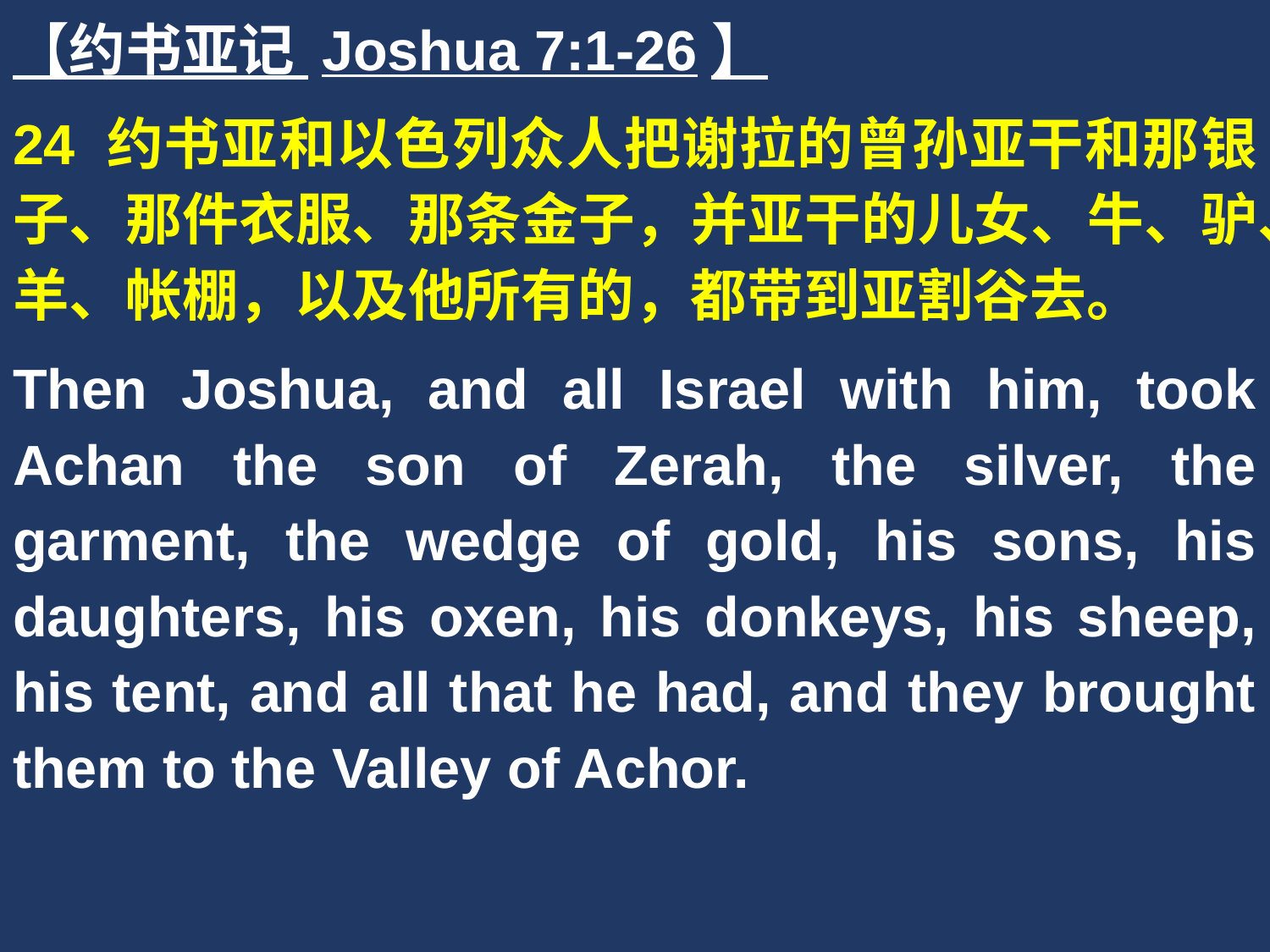

【约书亚记 Joshua 7:1-26】
24 约书亚和以色列众人把谢拉的曾孙亚干和那银子、那件衣服、那条金子，并亚干的儿女、牛、驴、羊、帐棚，以及他所有的，都带到亚割谷去。
Then Joshua, and all Israel with him, took Achan the son of Zerah, the silver, the garment, the wedge of gold, his sons, his daughters, his oxen, his donkeys, his sheep, his tent, and all that he had, and they brought them to the Valley of Achor.